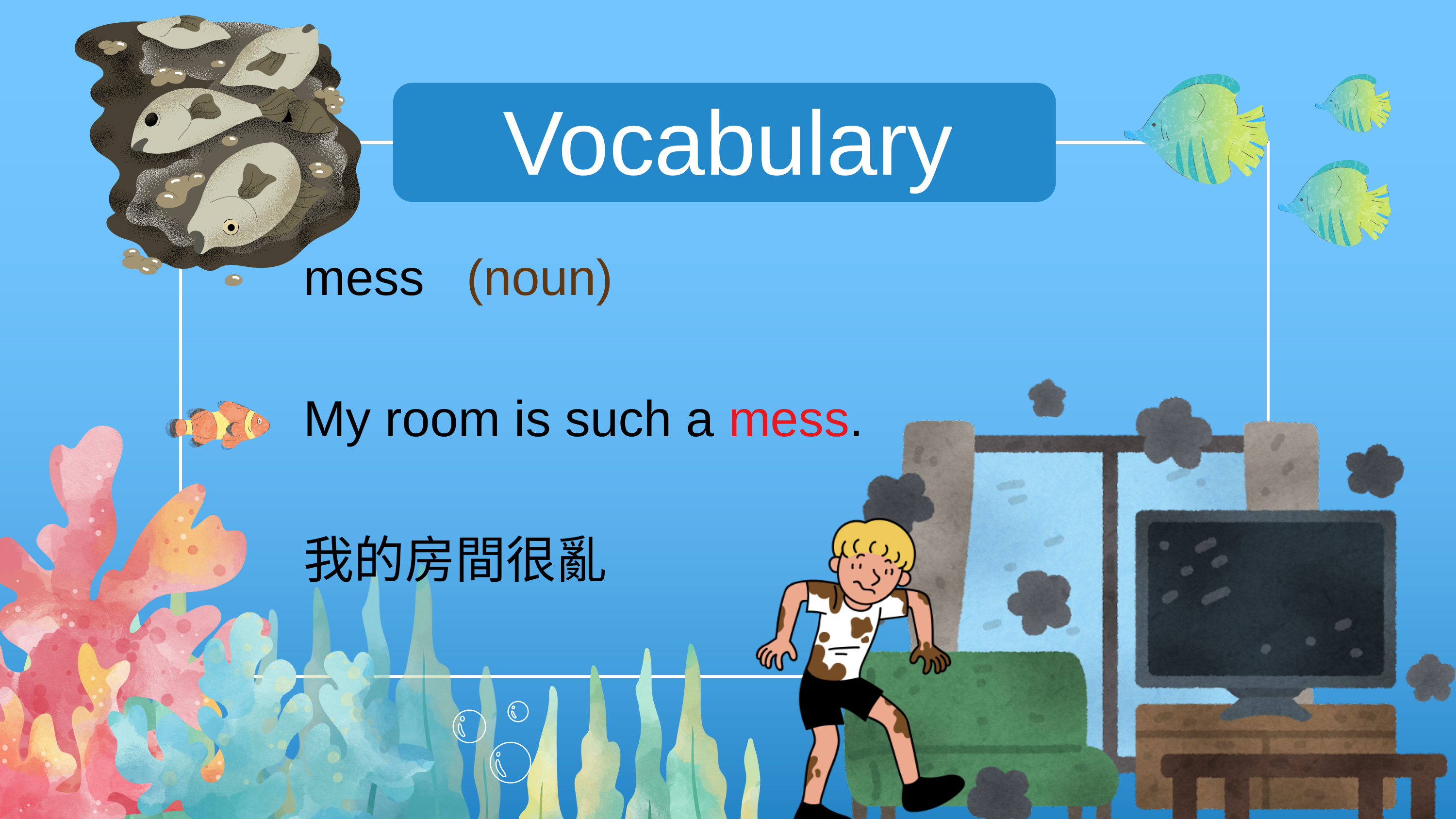

Vocabulary

mess   (noun)

My room is such a mess.

我的房間很亂